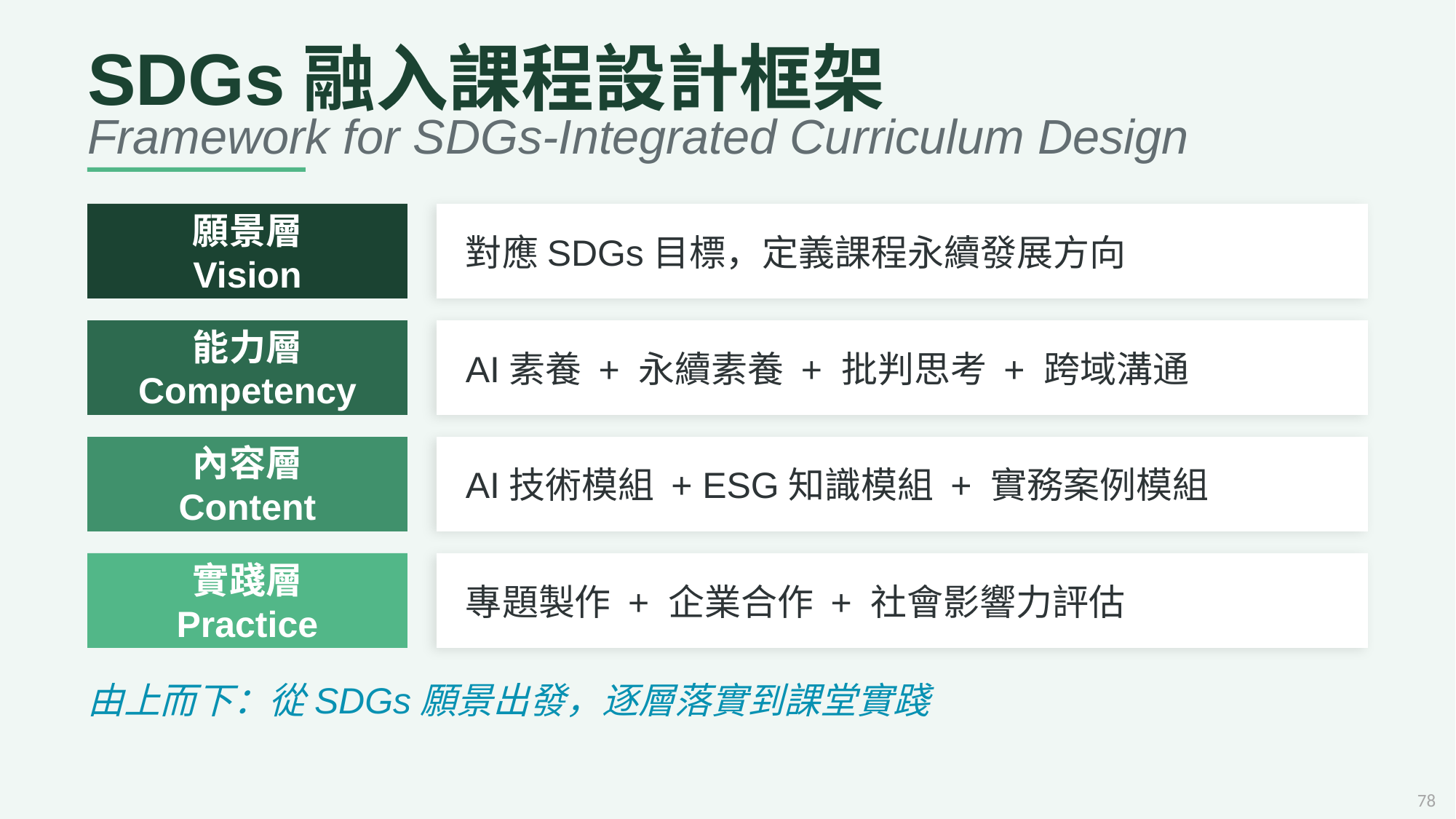

SDGs融入課程設計框架
Framework for SDGs-Integrated Curriculum Design

願景層
Vision

對應SDGs目標，定義課程永續發展方向

能力層
Competency

AI素養 + 永續素養 + 批判思考 + 跨域溝通

內容層
Content

AI技術模組 + ESG知識模組 + 實務案例模組

實踐層
Practice

專題製作 + 企業合作 + 社會影響力評估
由上而下：從SDGs願景出發，逐層落實到課堂實踐
78